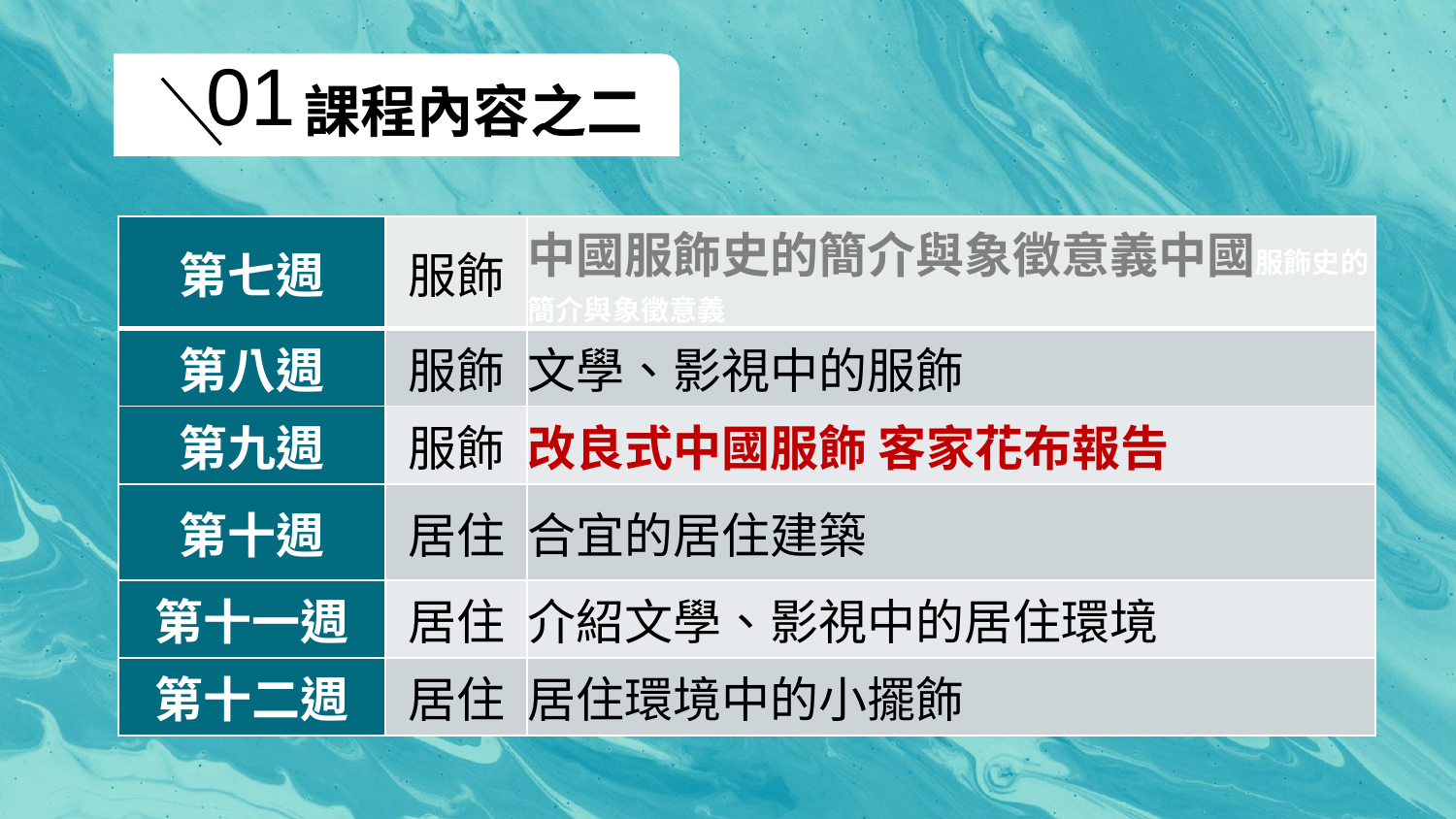

01

課程內容之二
| 第七週 | 服飾 | 中國服飾史的簡介與象徵意義中國服飾史的簡介與象徵意義 |
| --- | --- | --- |
| 第八週 | 服飾 | 文學、影視中的服飾 |
| 第九週 | 服飾 | 改良式中國服飾 客家花布報告 |
| 第十週 | 居住 | 合宜的居住建築 |
| 第十一週 | 居住 | 介紹文學、影視中的居住環境 |
| 第十二週 | 居住 | 居住環境中的小擺飾 |